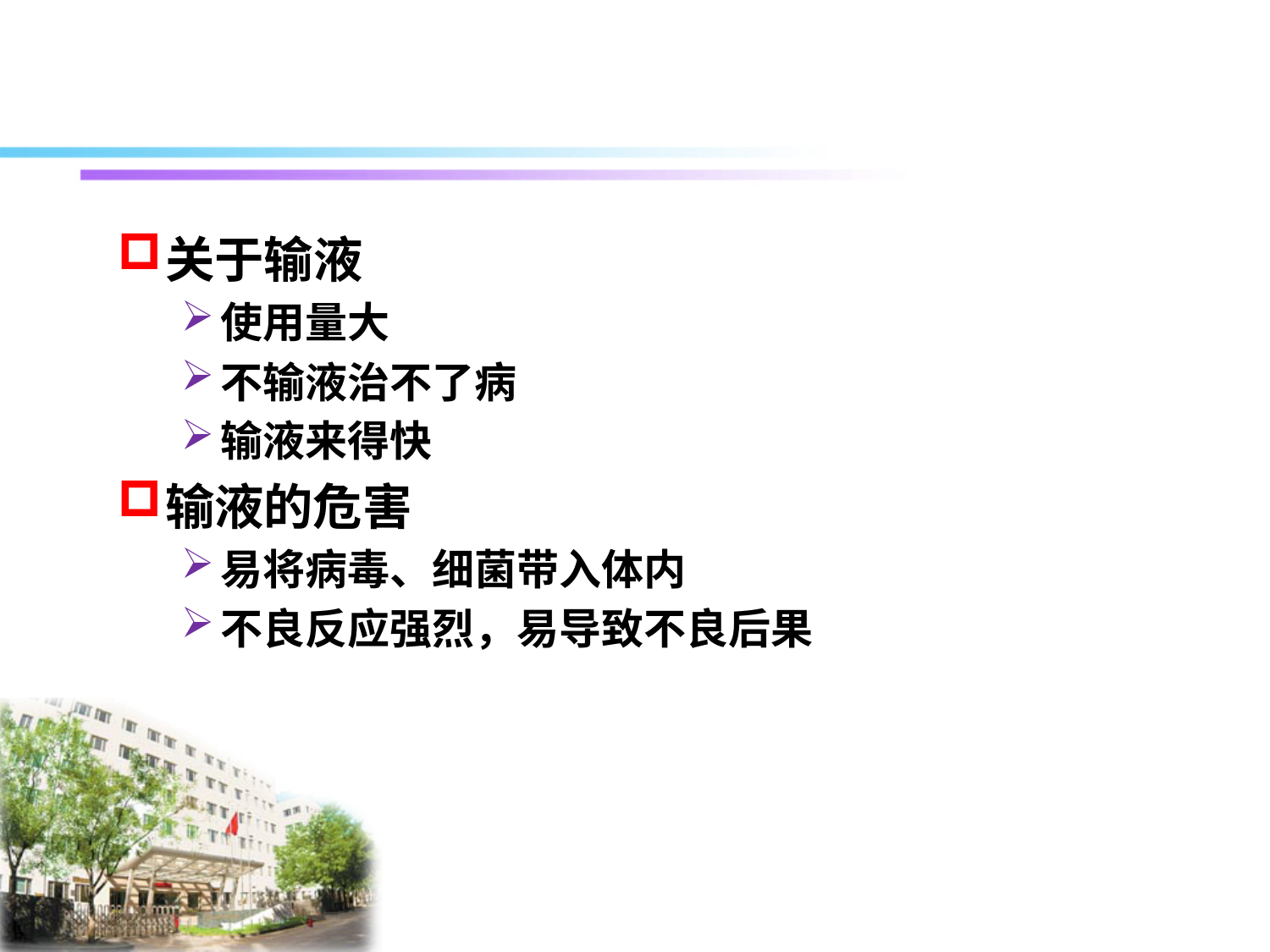

#
关于输液
使用量大
不输液治不了病
输液来得快
输液的危害
易将病毒、细菌带入体内
不良反应强烈，易导致不良后果